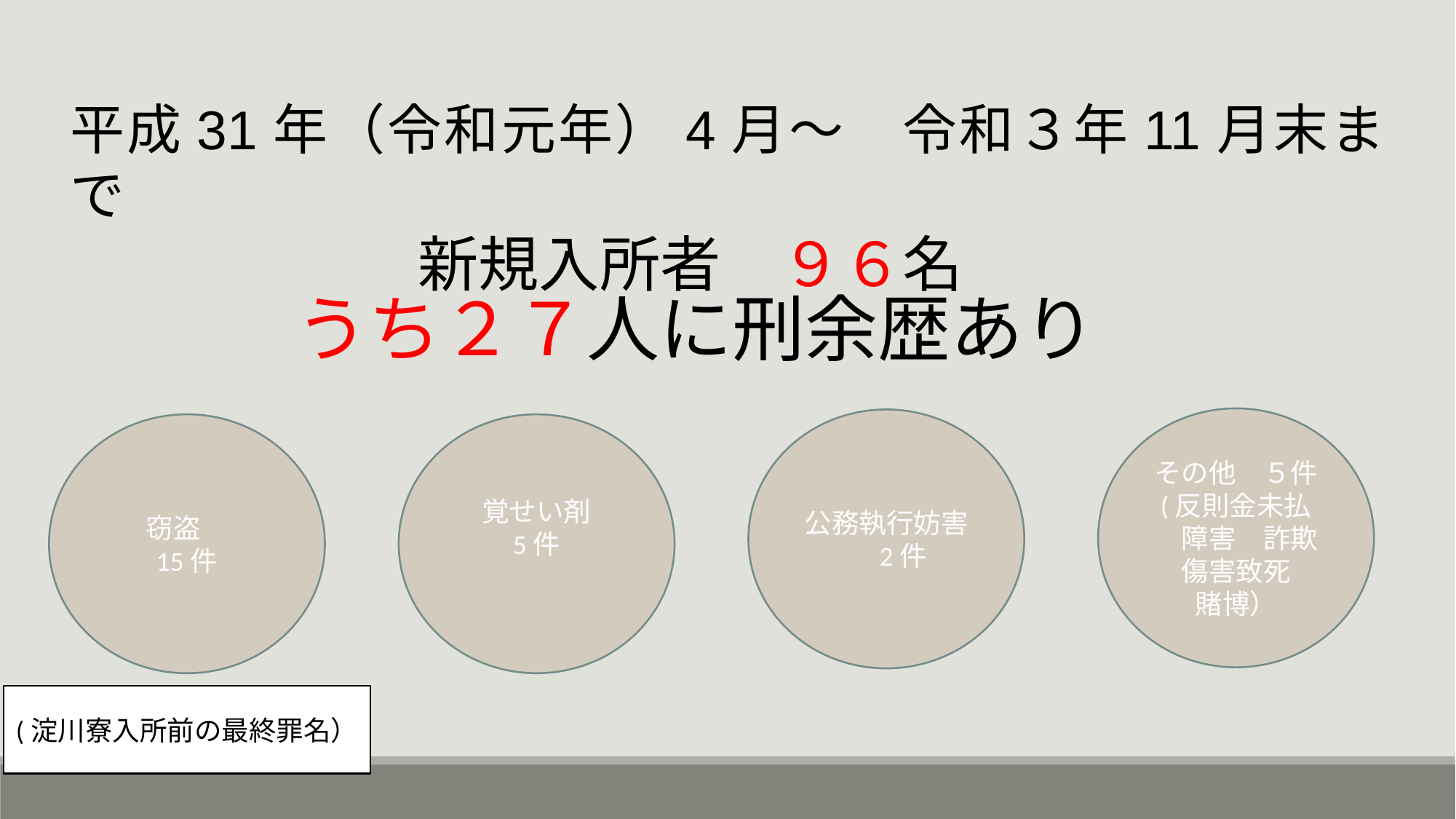

平成31年（令和元年）4月～　令和３年11月末まで
新規入所者　９６名
うち２７人に刑余歴あり
その他　５件
(反則金未払　障害　詐欺
傷害致死
賭博）
公務執行妨害　2件
窃盗
15件
覚せい剤
5件

(淀川寮入所前の最終罪名）